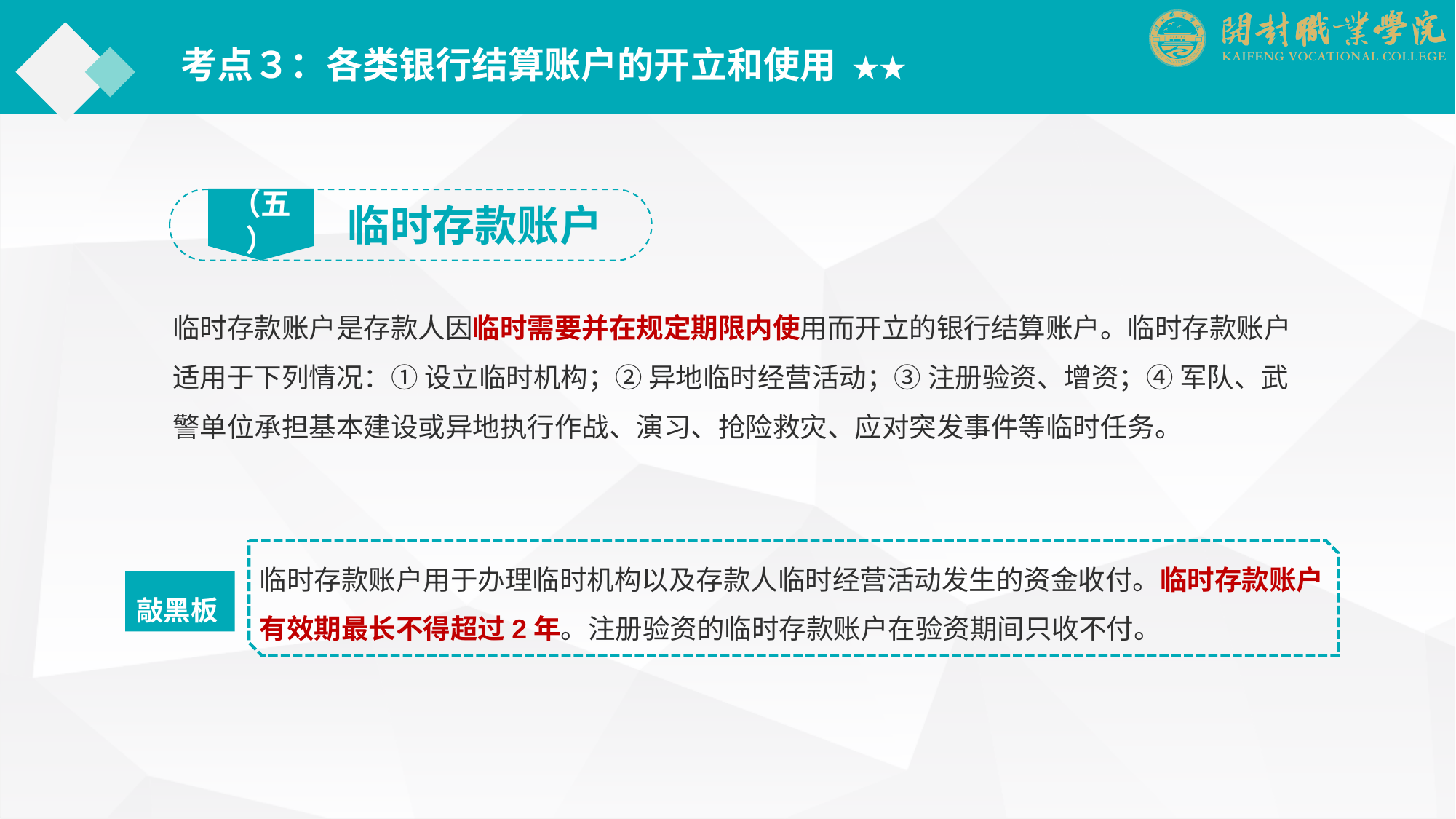

考点３：各类银行结算账户的开立和使用  ★★
（五）

临时存款账户
临时存款账户是存款人因临时需要并在规定期限内使用而开立的银行结算账户。临时存款账户适用于下列情况：① 设立临时机构；② 异地临时经营活动；③ 注册验资、增资；④ 军队、武警单位承担基本建设或异地执行作战、演习、抢险救灾、应对突发事件等临时任务。

临时存款账户用于办理临时机构以及存款人临时经营活动发生的资金收付。临时存款账户有效期最长不得超过2年。注册验资的临时存款账户在验资期间只收不付。
敲黑板